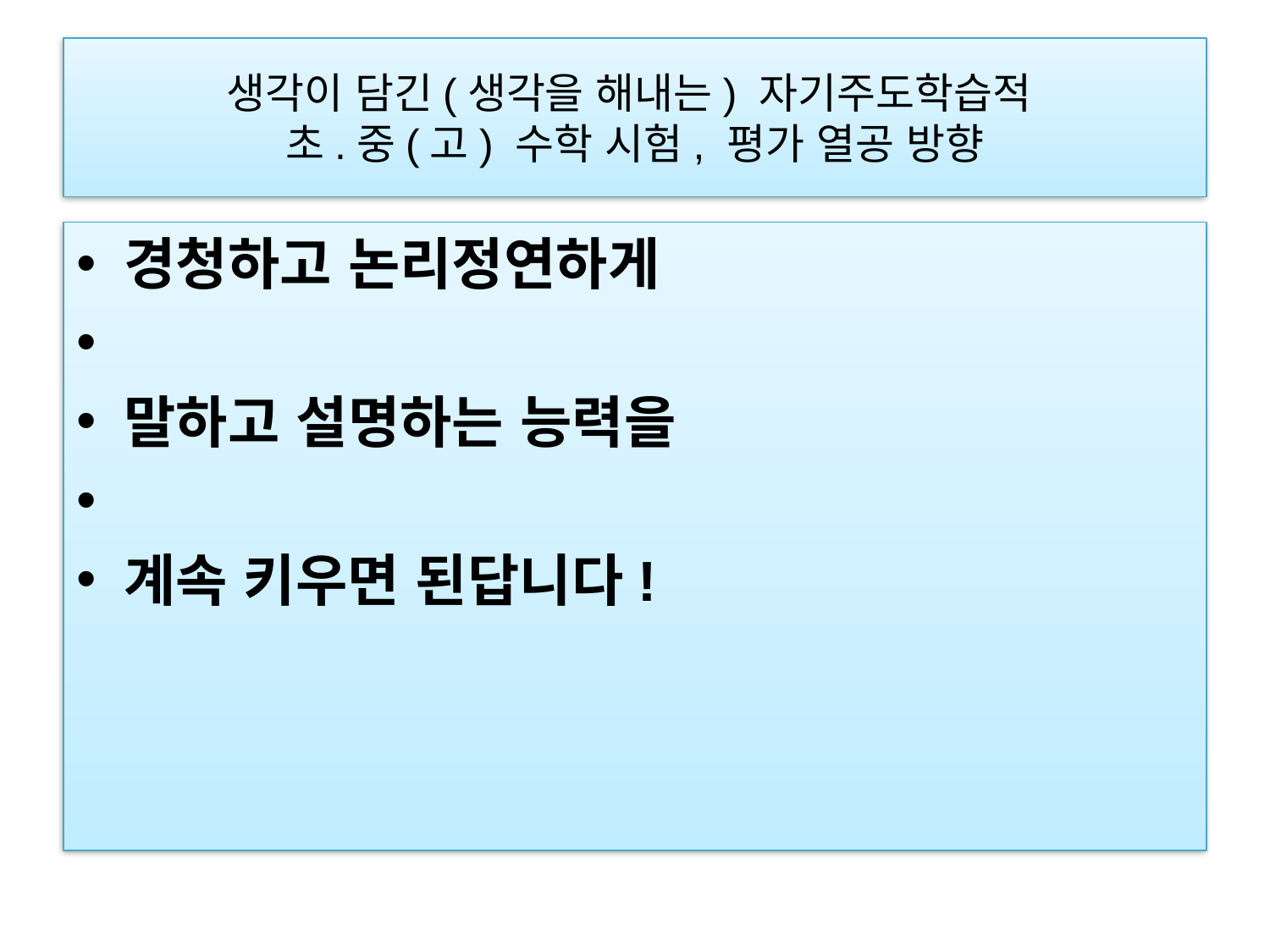

# 생각이 담긴(생각을 해내는) 자기주도학습적 초.중(고) 수학 시험, 평가 열공 방향
경청하고 논리정연하게

말하고 설명하는 능력을

계속 키우면 된답니다!